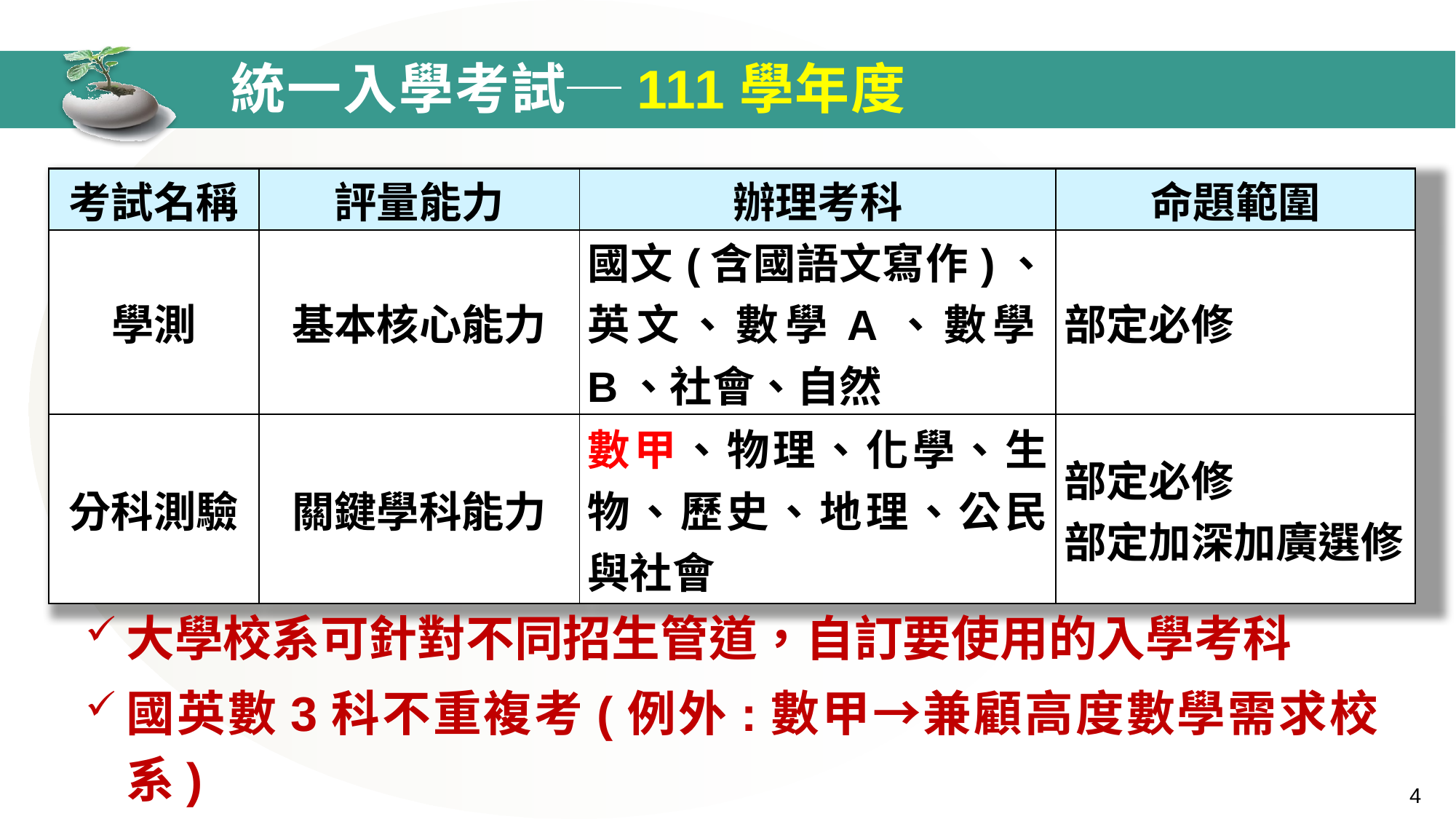

統一入學考試─111學年度
| 考試名稱 | 評量能力 | 辦理考科 | 命題範圍 |
| --- | --- | --- | --- |
| 學測 | 基本核心能力 | 國文(含國語文寫作)、英文、數學A、數學B、社會、自然 | 部定必修 |
| 分科測驗 | 關鍵學科能力 | 數甲、物理、化學、生物、歷史、地理、公民與社會 | 部定必修 部定加深加廣選修 |
大學校系可針對不同招生管道，自訂要使用的入學考科
國英數3科不重複考(例外:數甲→兼顧高度數學需求校系)
              4